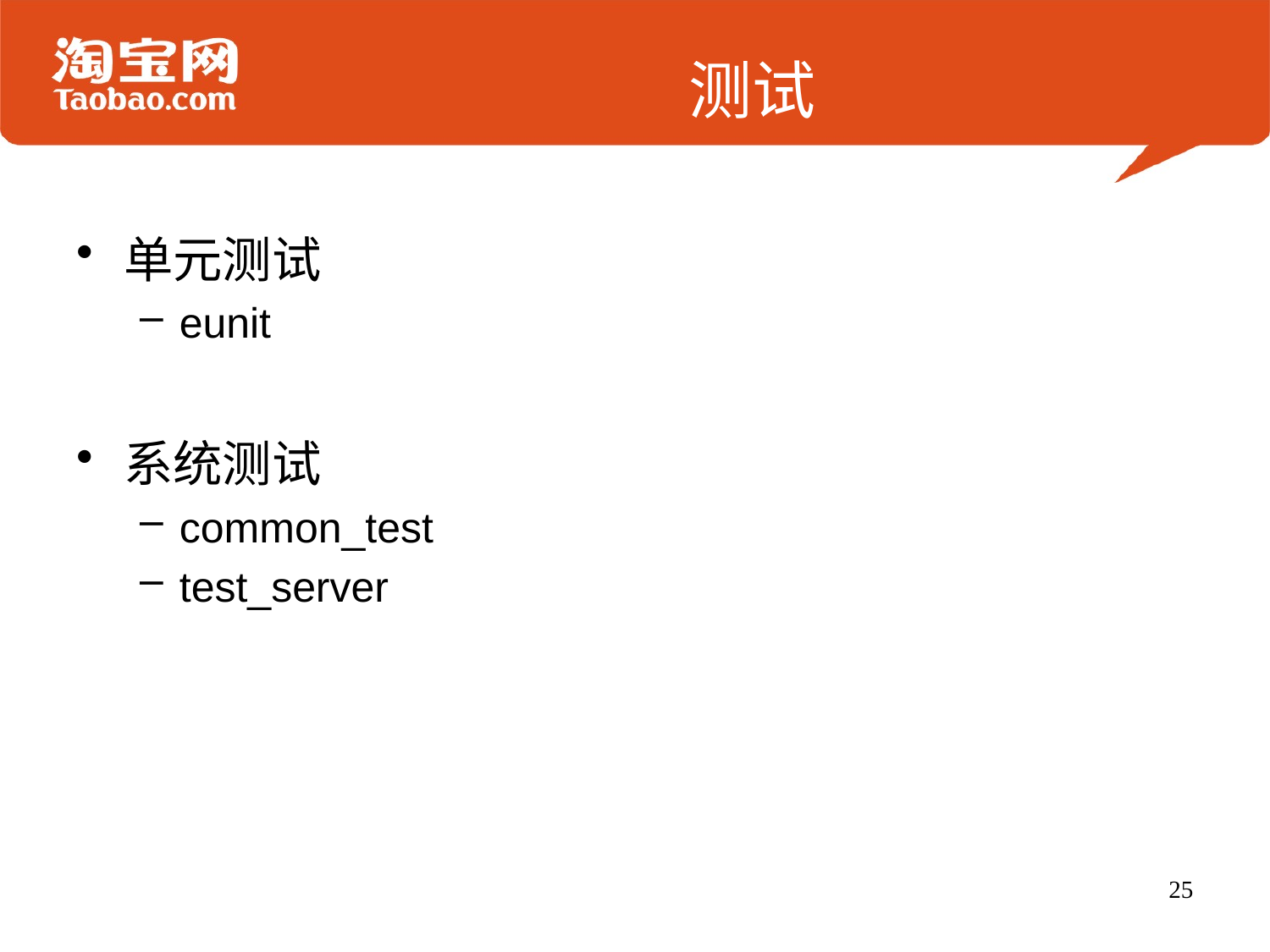

# 测试
单元测试
eunit

系统测试
common_test
test_server

25